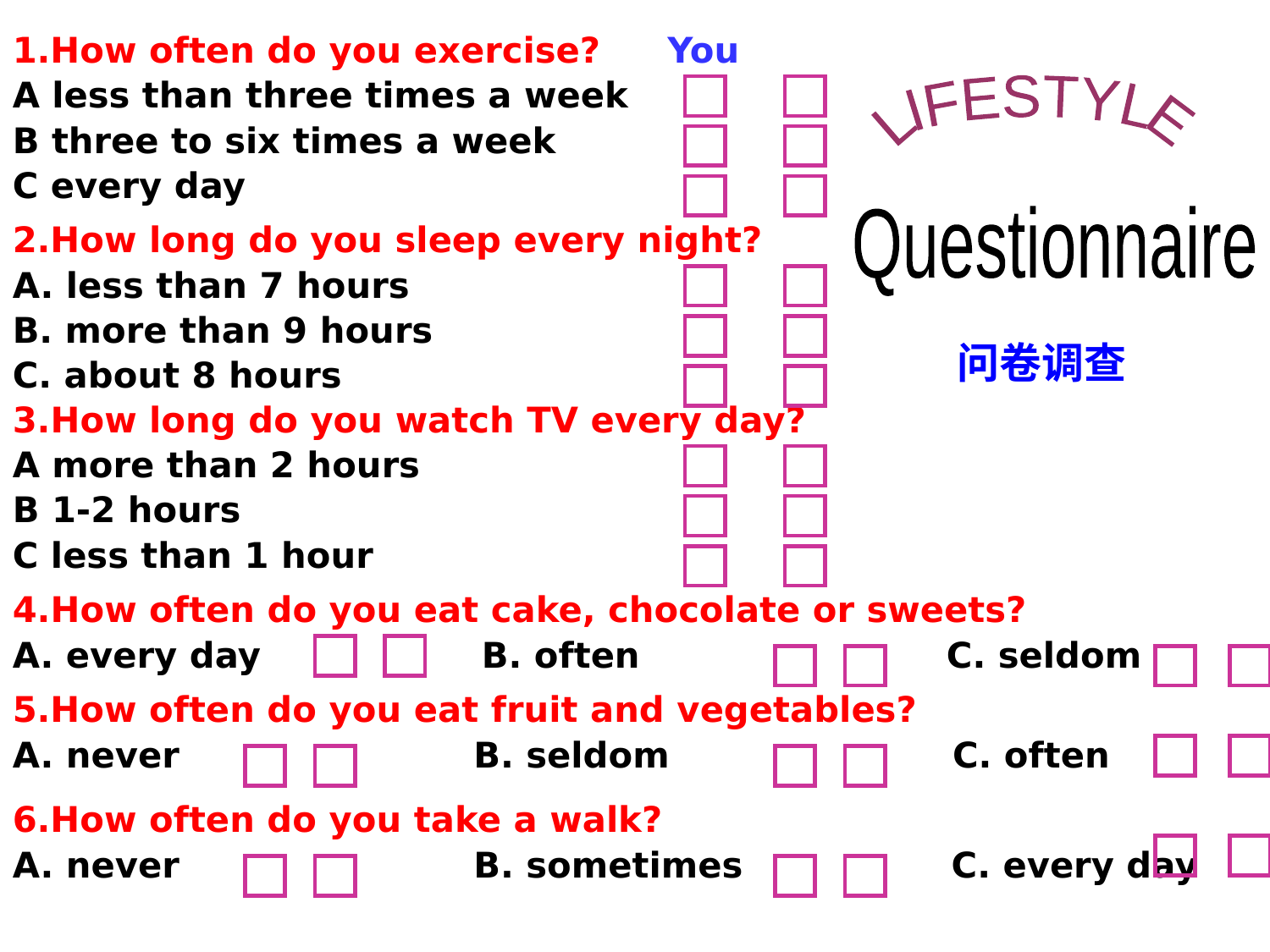

1.How often do you exercise?
A less than three times a week
B three to six times a week
C every day
You

LIFESTYLE

Questionnaire
2.How long do you sleep every night?
A. less than 7 hours
B. more than 9 hours
C. about 8 hours

问卷调查

3.How long do you watch TV every day?
A more than 2 hours
B 1-2 hours
C less than 1 hour

4.How often do you eat cake, chocolate or sweets?
A. every day                  B. often                         C. seldom

5.How often do you eat fruit and vegetables?
A. never                        B. seldom                       C. often

6.How often do you take a walk?
A. never                        B. sometimes                 C. every day